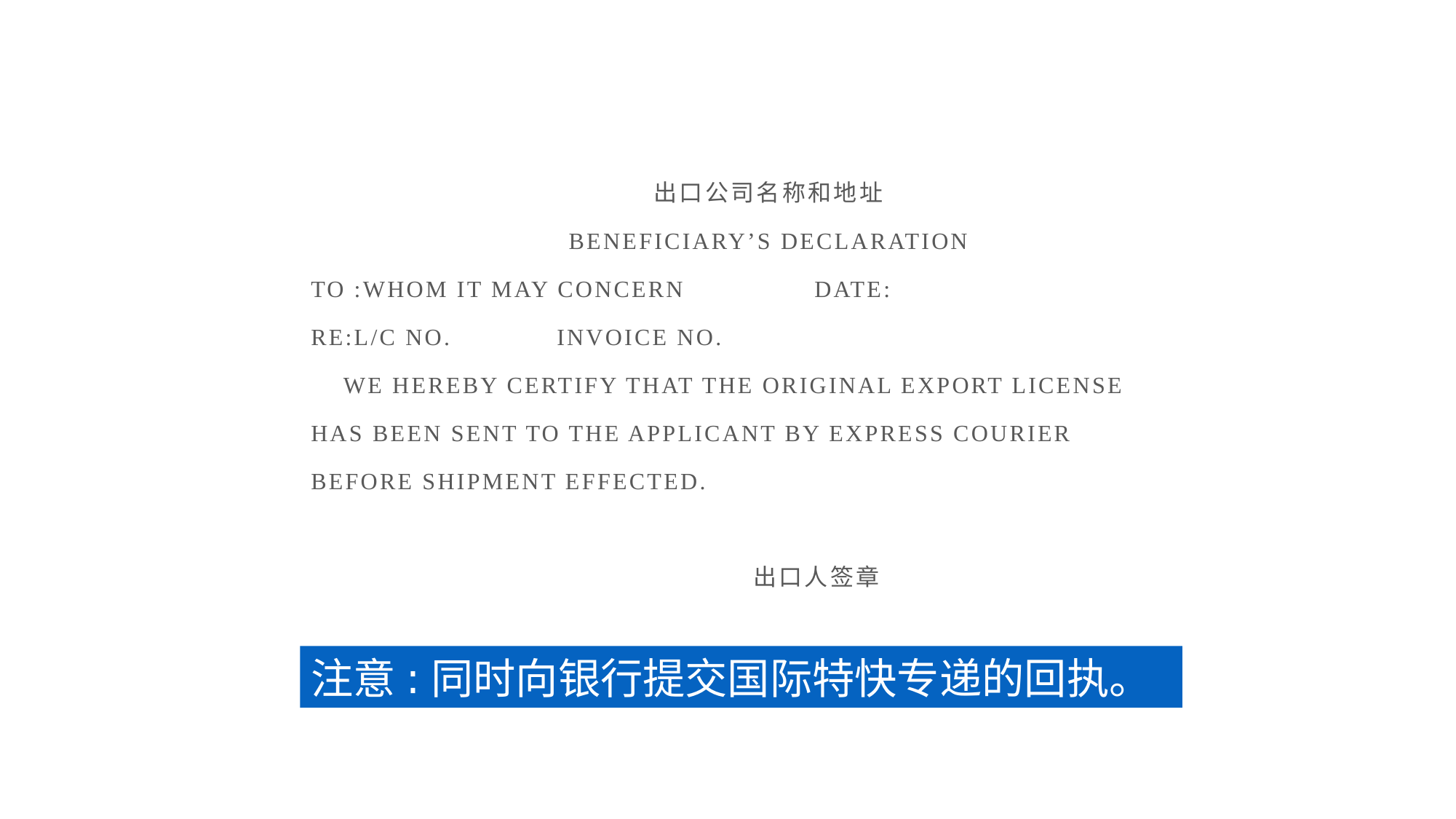

出口公司名称和地址
BENEFICIARY’S DECLARATION
TO :WHOM IT MAY CONCERN                DATE:
RE:L/C NO.             INVOICE NO.
    WE HEREBY CERTIFY THAT THE ORIGINAL EXPORT LICENSE
HAS BEEN SENT TO THE APPLICANT BY EXPRESS COURIER
BEFORE SHIPMENT EFFECTED.

                                                          出口人签章
注意:同时向银行提交国际特快专递的回执。